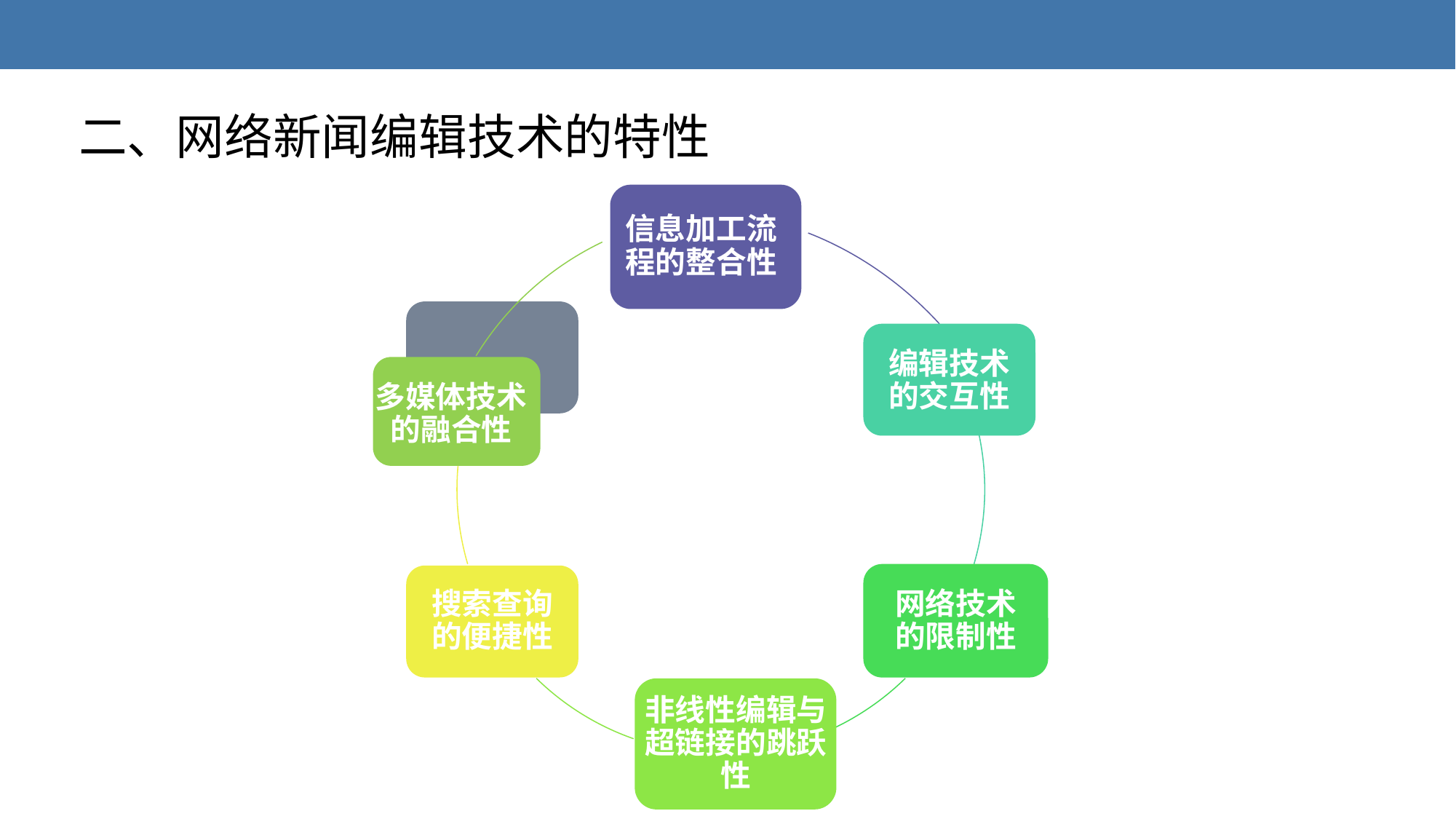

二、网络新闻编辑技术的特性

信息加工流程的整合性

编辑技术的交互性

网络技术的限制性

搜索查询的便捷性

非线性编辑与超链接的跳跃性

多媒体技术的融合性